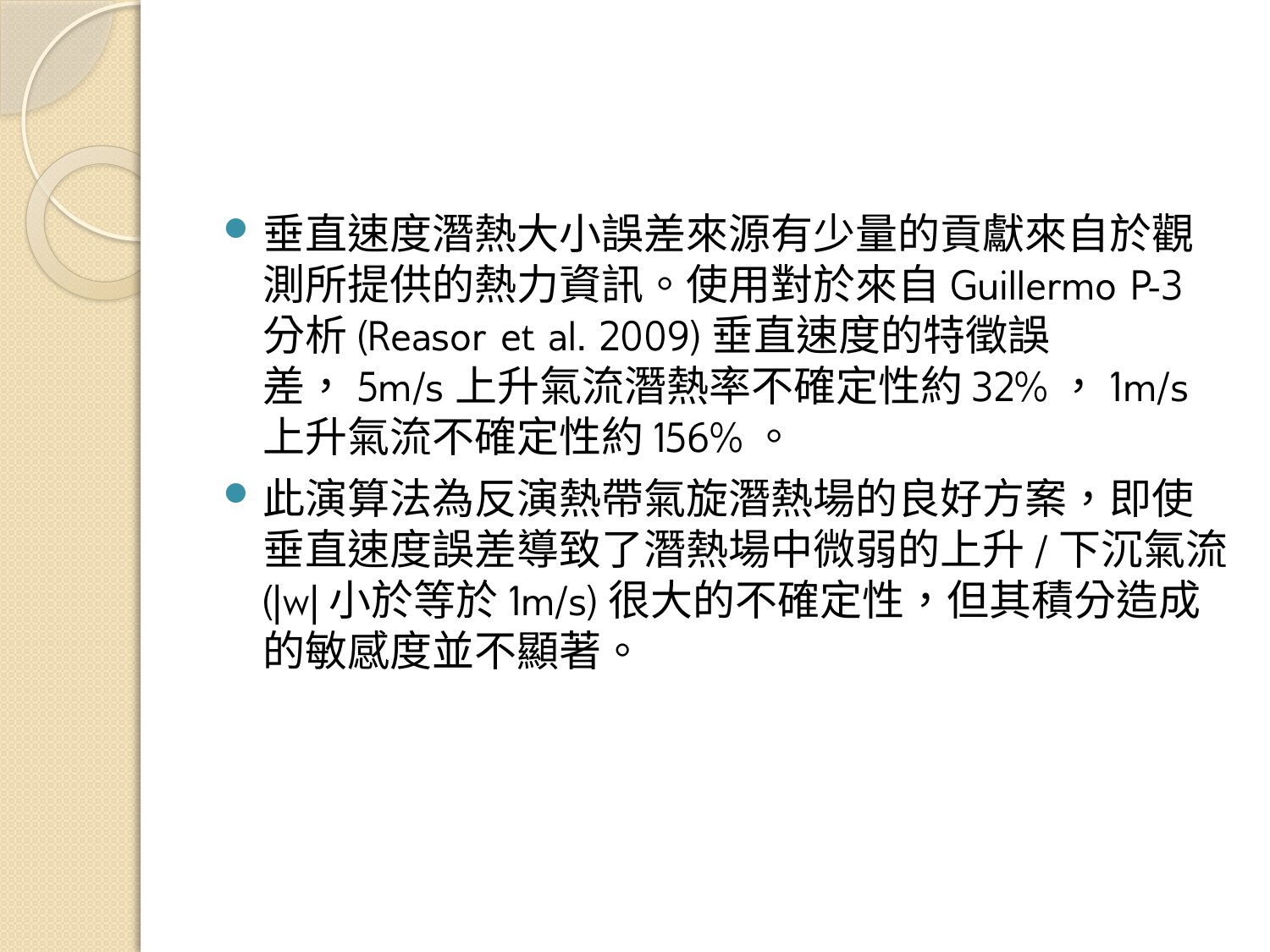

#
垂直速度潛熱大小誤差來源有少量的貢獻來自於觀測所提供的熱力資訊。使用對於來自Guillermo P-3分析(Reasor et al. 2009)垂直速度的特徵誤差，5m/s上升氣流潛熱率不確定性約32%，1m/s上升氣流不確定性約156%。
此演算法為反演熱帶氣旋潛熱場的良好方案，即使垂直速度誤差導致了潛熱場中微弱的上升/下沉氣流(|w|小於等於1m/s)很大的不確定性，但其積分造成的敏感度並不顯著。